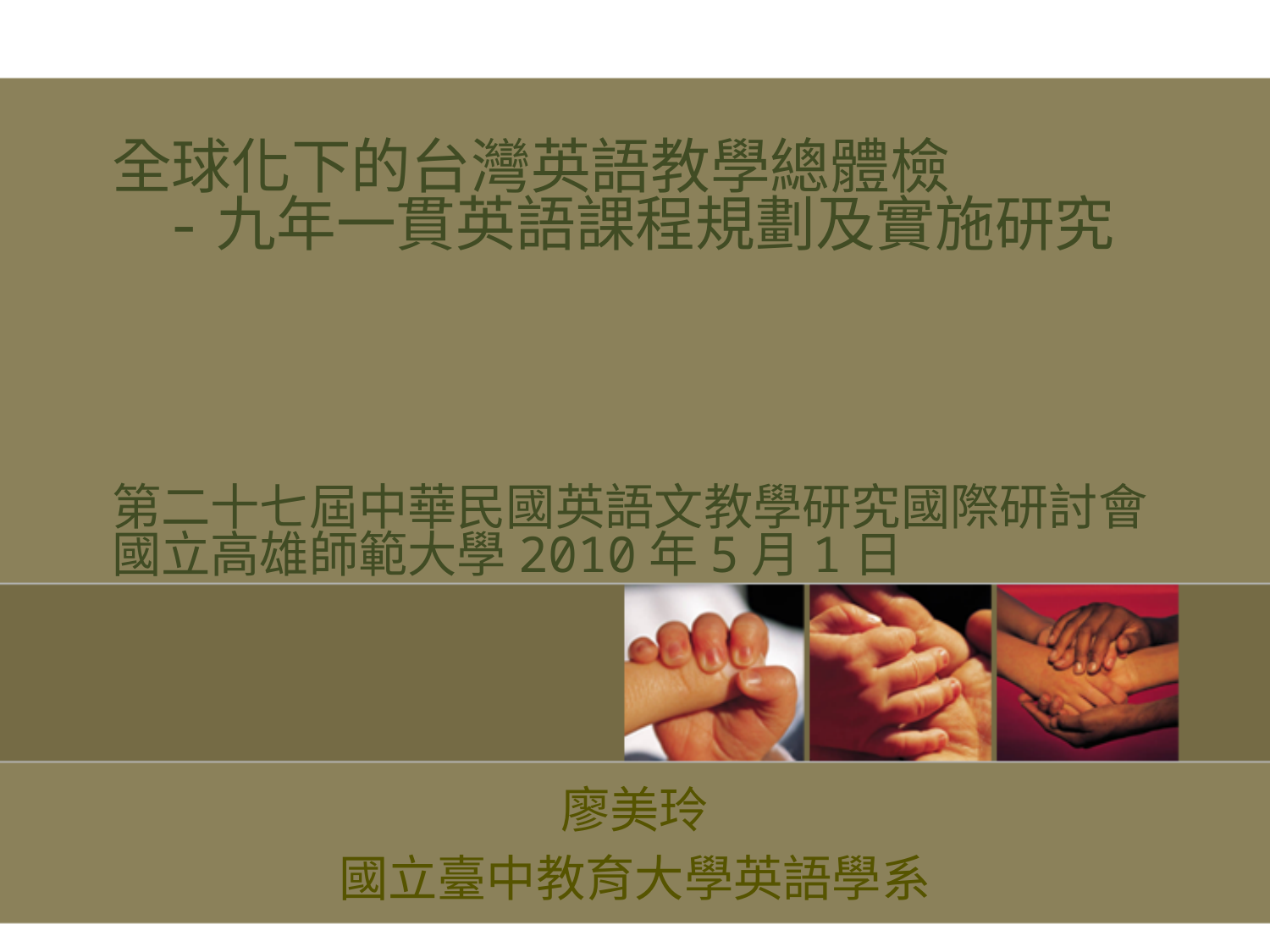

# 全球化下的台灣英語教學總體檢 -九年一貫英語課程規劃及實施研究 第二十七屆中華民國英語文教學研究國際研討會 國立高雄師範大學2010年5月1日
廖美玲
國立臺中教育大學英語學系